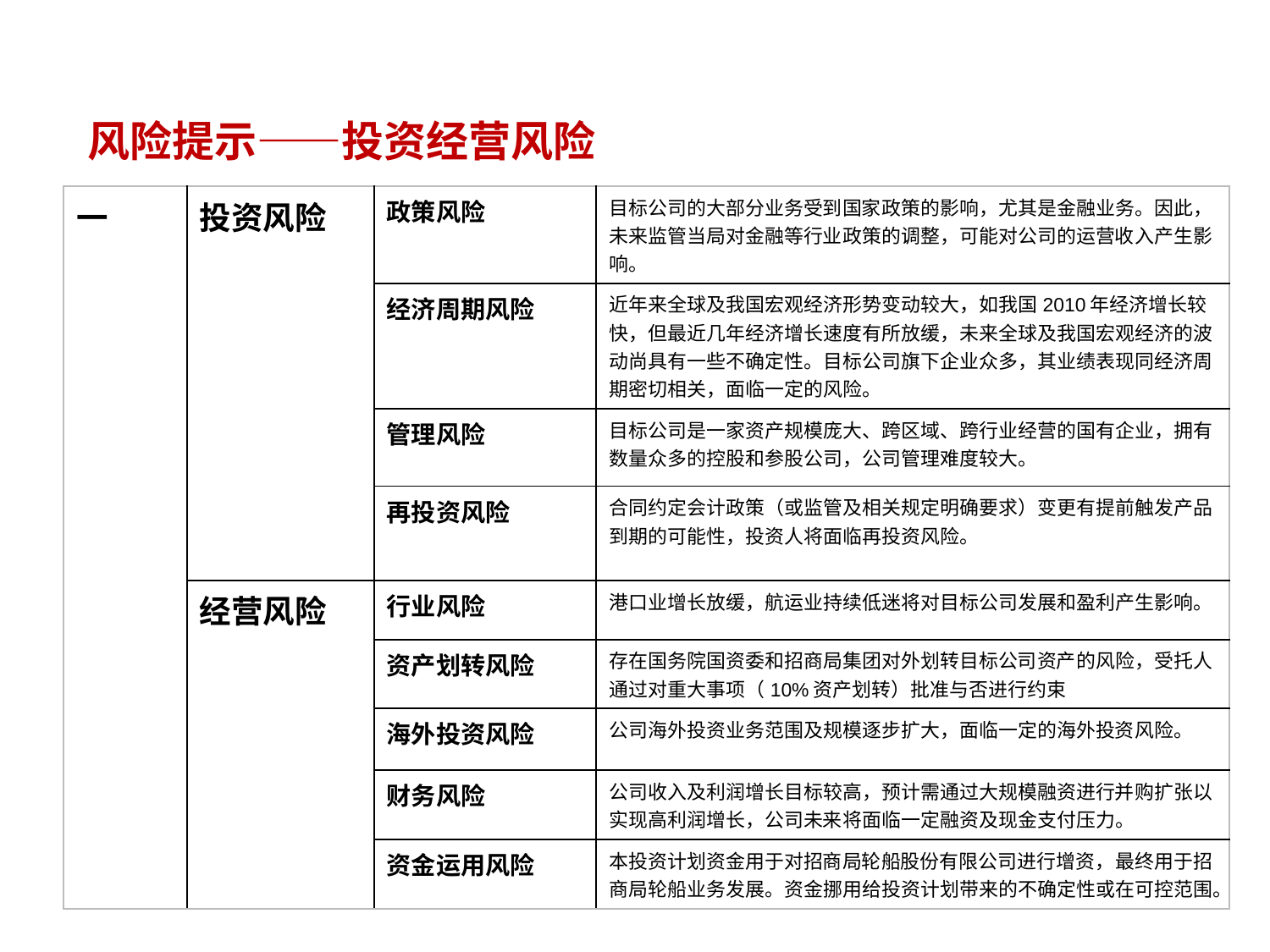

# 风险提示——投资经营风险
| 一 | 投资风险 | 政策风险 | 目标公司的大部分业务受到国家政策的影响，尤其是金融业务。因此，未来监管当局对金融等行业政策的调整，可能对公司的运营收入产生影响。 |
| --- | --- | --- | --- |
|  |  | 经济周期风险 | 近年来全球及我国宏观经济形势变动较大，如我国2010年经济增长较快，但最近几年经济增长速度有所放缓，未来全球及我国宏观经济的波动尚具有一些不确定性。目标公司旗下企业众多，其业绩表现同经济周期密切相关，面临一定的风险。 |
|  |  | 管理风险 | 目标公司是一家资产规模庞大、跨区域、跨行业经营的国有企业，拥有数量众多的控股和参股公司，公司管理难度较大。 |
|  |  | 再投资风险 | 合同约定会计政策（或监管及相关规定明确要求）变更有提前触发产品到期的可能性，投资人将面临再投资风险。 |
|  | 经营风险 | 行业风险 | 港口业增长放缓，航运业持续低迷将对目标公司发展和盈利产生影响。 |
|  |  | 资产划转风险 | 存在国务院国资委和招商局集团对外划转目标公司资产的风险，受托人通过对重大事项（10%资产划转）批准与否进行约束 |
|  |  | 海外投资风险 | 公司海外投资业务范围及规模逐步扩大，面临一定的海外投资风险。 |
|  |  | 财务风险 | 公司收入及利润增长目标较高，预计需通过大规模融资进行并购扩张以实现高利润增长，公司未来将面临一定融资及现金支付压力。 |
|  |  | 资金运用风险 | 本投资计划资金用于对招商局轮船股份有限公司进行增资，最终用于招商局轮船业务发展。资金挪用给投资计划带来的不确定性或在可控范围。 |